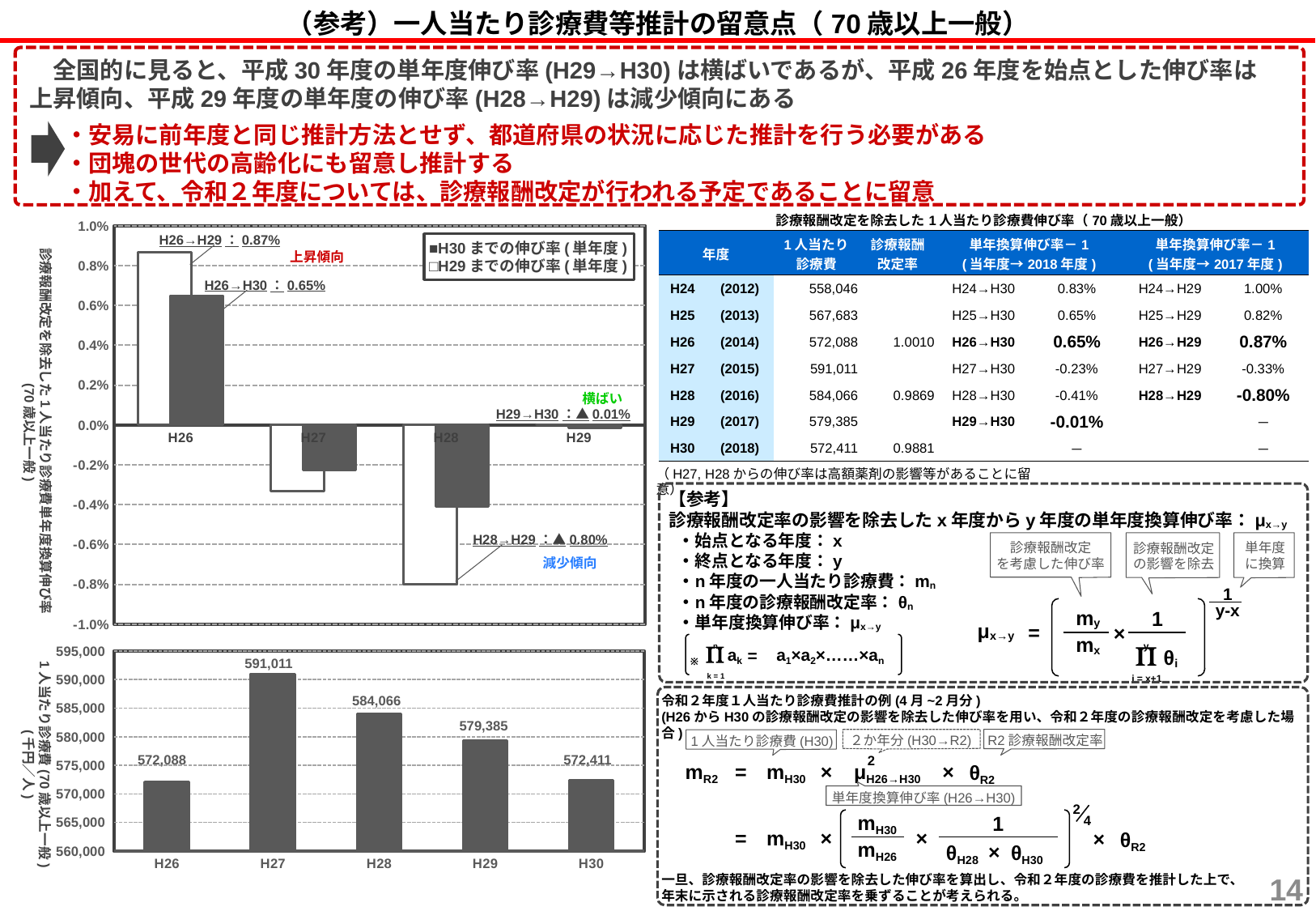

（参考）一人当たり診療費等推計の留意点（70歳以上一般）

　全国的に見ると、平成30年度の単年度伸び率(H29→H30)は横ばいであるが、平成26年度を始点とした伸び率は
上昇傾向、平成29年度の単年度の伸び率(H28→H29)は減少傾向にある

・安易に前年度と同じ推計方法とせず、都道府県の状況に応じた推計を行う必要がある
・団塊の世代の高齢化にも留意し推計する
・加えて、令和２年度については、診療報酬改定が行われる予定であることに留意

| 診療報酬改定を除去した1人当たり診療費伸び率（70歳以上一般） |  |  |  |  |  |  |  |
| --- | --- | --- | --- | --- | --- | --- | --- |
| 年度 |  | 1人当たり 診療費 | 診療報酬 改定率 | 単年換算伸び率－1 (当年度→2018年度) |  | 単年換算伸び率－1 (当年度→2017年度) |  |
| H24 | (2012) | 558,046 | 1.0000 | H24→H30 | 0.83% | H24→H29 | 1.00% |
| H25 | (2013) | 567,683 | 1.0000 | H25→H30 | 0.65% | H25→H29 | 0.82% |
| H26 | (2014) | 572,088 | 1.0010 | H26→H30 | 0.65% | H26→H29 | 0.87% |
| H27 | (2015) | 591,011 | 1.0000 | H27→H30 | -0.23% | H27→H29 | -0.33% |
| H28 | (2016) | 584,066 | 0.9869 | H28→H30 | -0.41% | H28→H29 | -0.80% |
| H29 | (2017) | 579,385 | 1.0000 | H29→H30 | -0.01% |  | － |
| H30 | (2018) | 572,411 | 0.9881 |  | － |  | － |
診療報酬改定を除去した1人当たり診療費単年度換算伸び率
(70歳以上一般)

### Chart

| Category | 単年換算伸び率
(当年度→2017年度) | 単年換算伸び率
(当年度→2018年度) |
|---|---|---|
| H26 | 0.008657572622477572 | 0.006451313834130223 |
| H27 | -0.0033348628513311107 | -0.002270562145343269 |
| H28 | -0.008014505210027667 | -0.004084313178099097 |
| H29 | 0.0 | -0.00013854994125994669 |
H26→H29：0.87%
■H30までの伸び率(単年度)
□H29までの伸び率(単年度)
上昇傾向
H26→H30：0.65%
横ばい
H29→H30：▲0.01%
（H27, H28からの伸び率は高額薬剤の影響等があることに留意）
【参考】
診療報酬改定率の影響を除去したx年度からy年度の単年度換算伸び率：μx→y

始点となる年度：x
終点となる年度：y
n年度の一人当たり診療費：mn
n年度の診療報酬改定率：θn
単年度換算伸び率：μx→y
H28→H29：▲0.80%

診療報酬改定
を考慮した伸び率
単年度
に換算
診療報酬改定
の影響を除去
減少傾向
1
y-x

my
1
μx→y
=
×
y
Π
i = x+1
θi
mx

### Chart

| Category | 1人当たり
診療費 |
|---|---|
| H26 | 572088.0 |
| H27 | 591011.0 |
| H28 | 584066.0 |
| H29 | 579385.0 |
| H30 | 572411.0 |
n
Π
ak
k = 1

a1×a2×……×an
=
※
1人当たり診療費(70歳以上一般)
(千円／人)
591,011
584,066
令和２年度１人当たり診療費推計の例(4月~2月分)
(H26からH30の診療報酬改定の影響を除去した伸び率を用い、令和２年度の診療報酬改定を考慮した場合)

579,385

２か年分(H30→R2)
R2診療報酬改定率
1人当たり診療費(H30)
572,088
572,411
2
μH26→H30
mR2
=
mH30
×
×
θR2

単年度換算伸び率(H26→H30)
2
4
mH30
1

×
×
mH30
mH26
×
θH28
θH30
=
×
θR2
一旦、診療報酬改定率の影響を除去した伸び率を算出し、令和２年度の診療費を推計した上で、
年末に示される診療報酬改定率を乗ずることが考えられる。
14